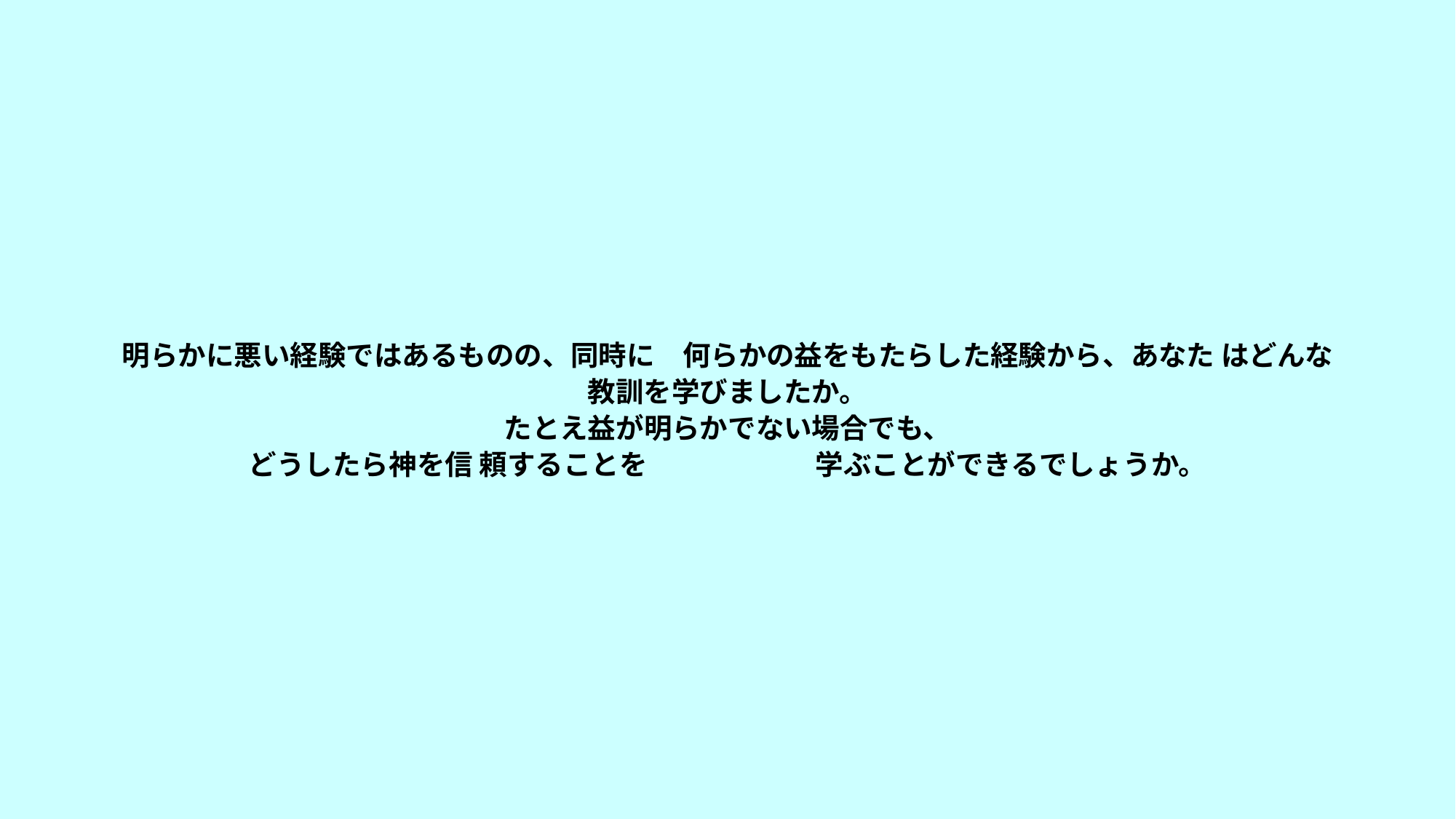

# 明らかに悪い経験ではあるものの、同時に　何らかの益をもたらした経験から、あなた はどんな教訓を学びましたか。 たとえ益が明らかでない場合でも、 どうしたら神を信 頼することを　　　　　　学ぶことができるでしょうか。